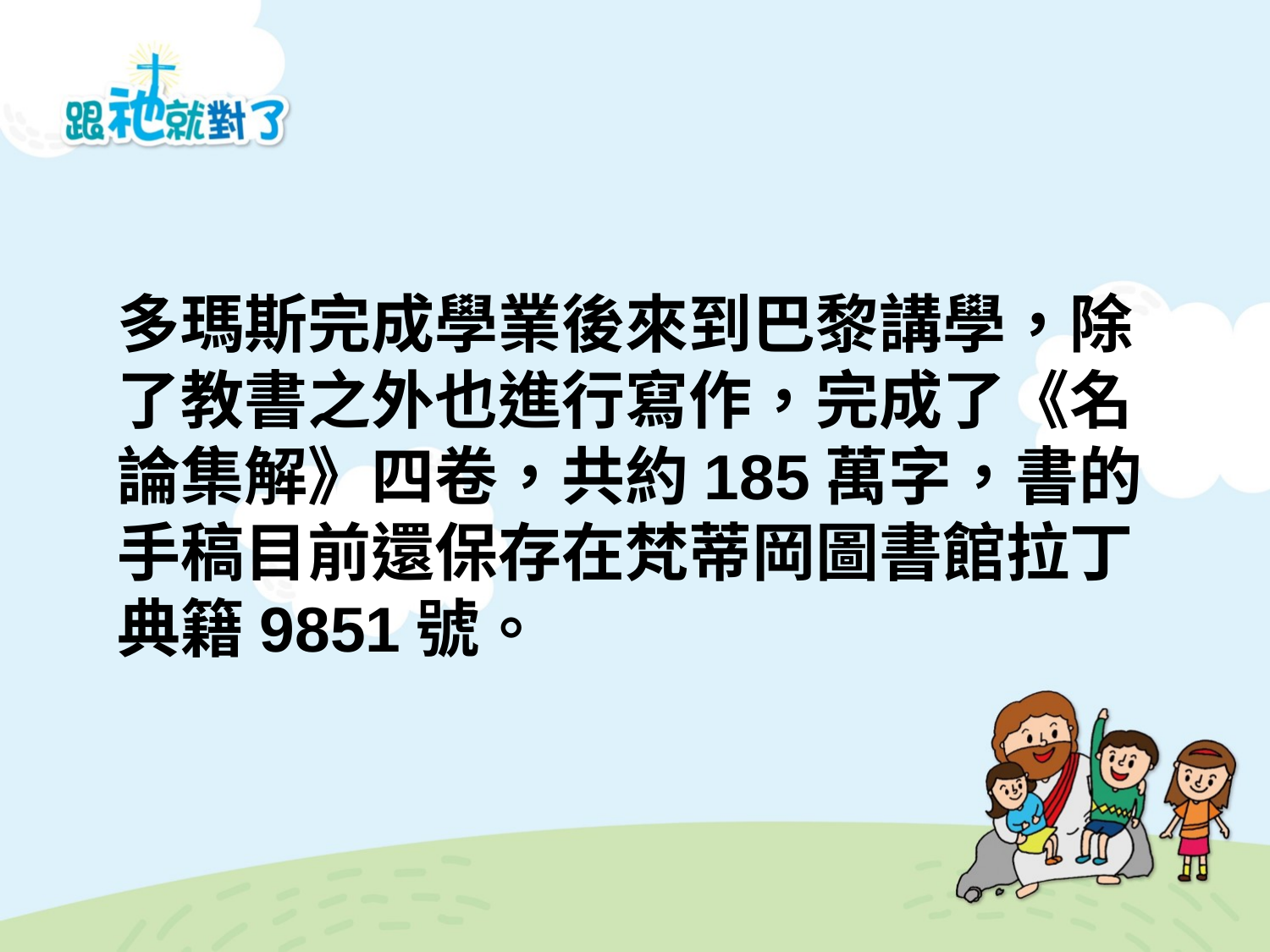

多瑪斯完成學業後來到巴黎講學，除了教書之外也進行寫作，完成了《名論集解》四卷，共約185萬字，書的手稿目前還保存在梵蒂岡圖書館拉丁典籍9851號。